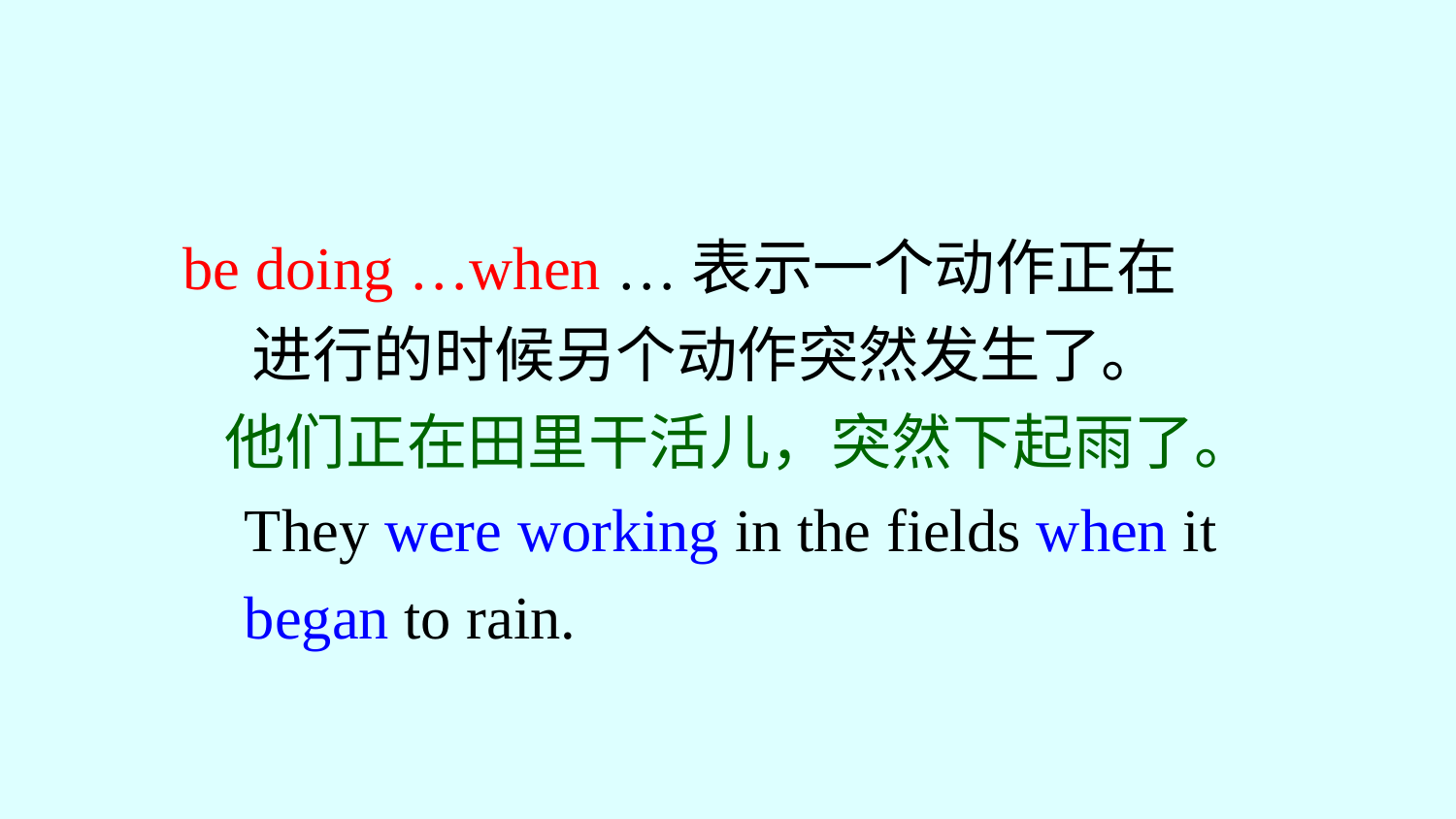

be doing …when …表示一个动作正在
    进行的时候另个动作突然发生了。
  他们正在田里干活儿，突然下起雨了。
    They were working in the fields when it
    began to rain.